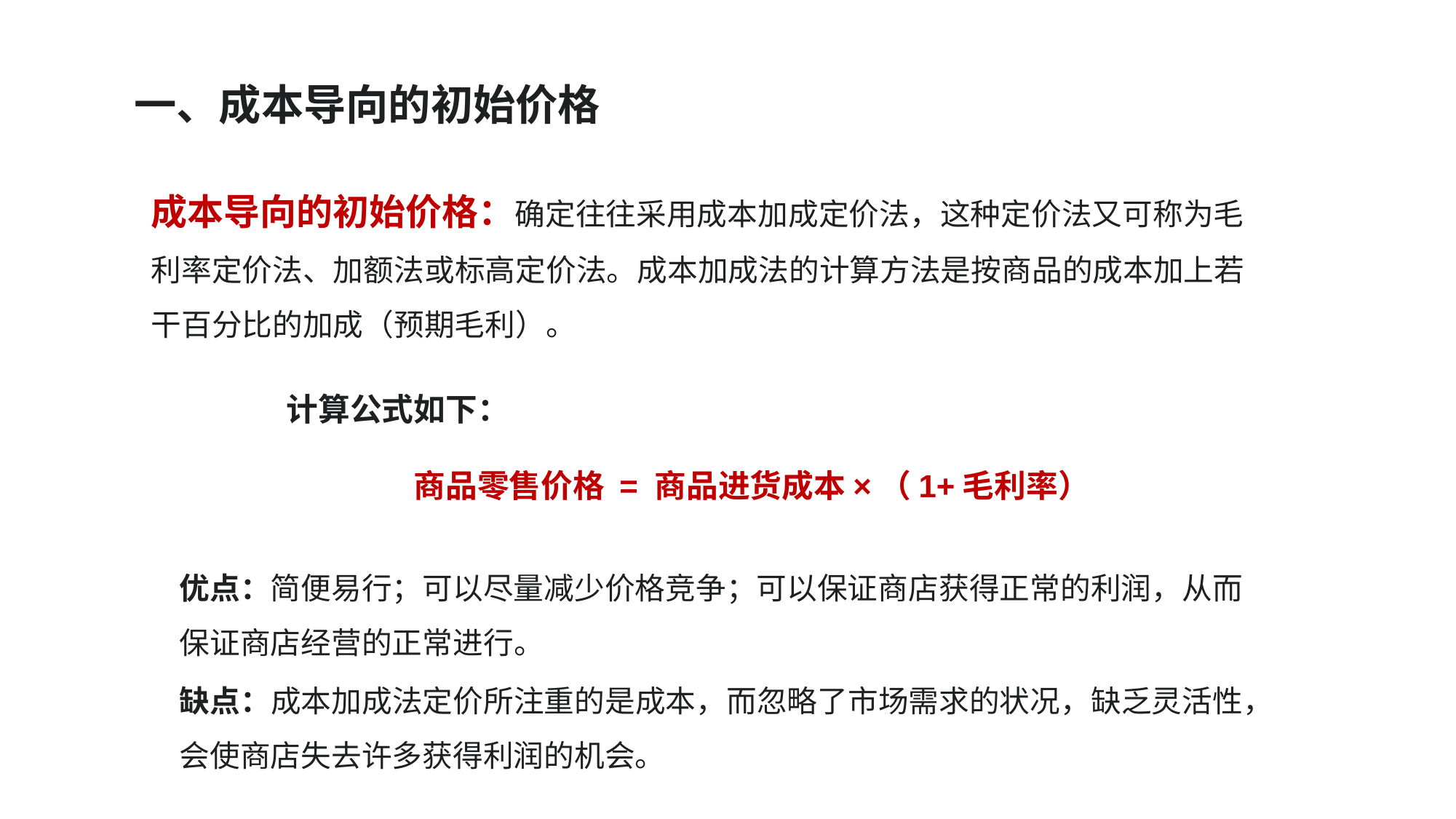

一、成本导向的初始价格
成本导向的初始价格：确定往往采用成本加成定价法，这种定价法又可称为毛利率定价法、加额法或标高定价法。成本加成法的计算方法是按商品的成本加上若干百分比的加成（预期毛利）。
计算公式如下：

　　　　商品零售价格 = 商品进货成本×（1+毛利率）
优点：简便易行；可以尽量减少价格竞争；可以保证商店获得正常的利润，从而保证商店经营的正常进行。
缺点：成本加成法定价所注重的是成本，而忽略了市场需求的状况，缺乏灵活性，会使商店失去许多获得利润的机会。